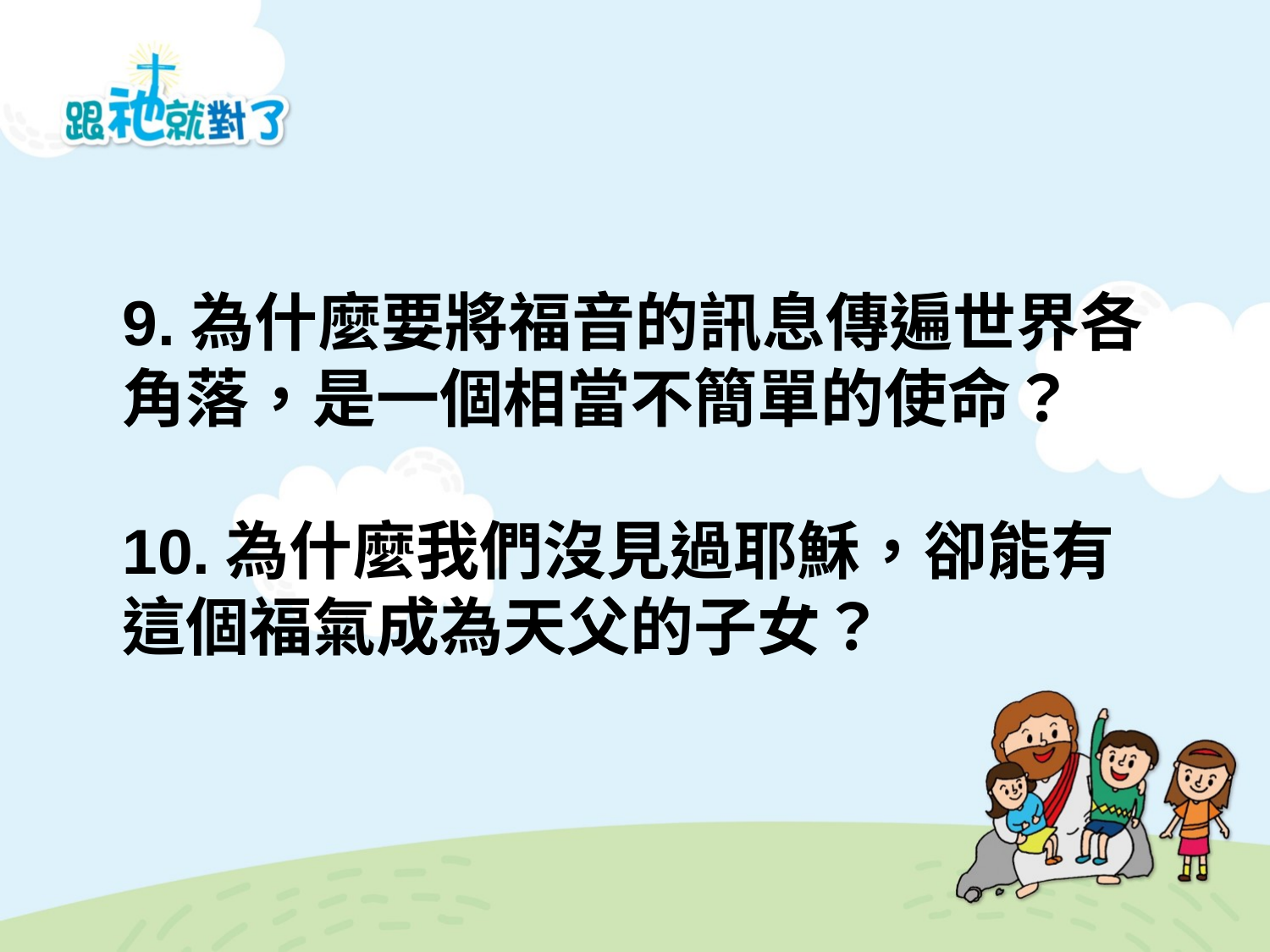

9.為什麼要將福音的訊息傳遍世界各角落，是一個相當不簡單的使命？

10.為什麼我們沒見過耶穌，卻能有這個福氣成為天父的子女？